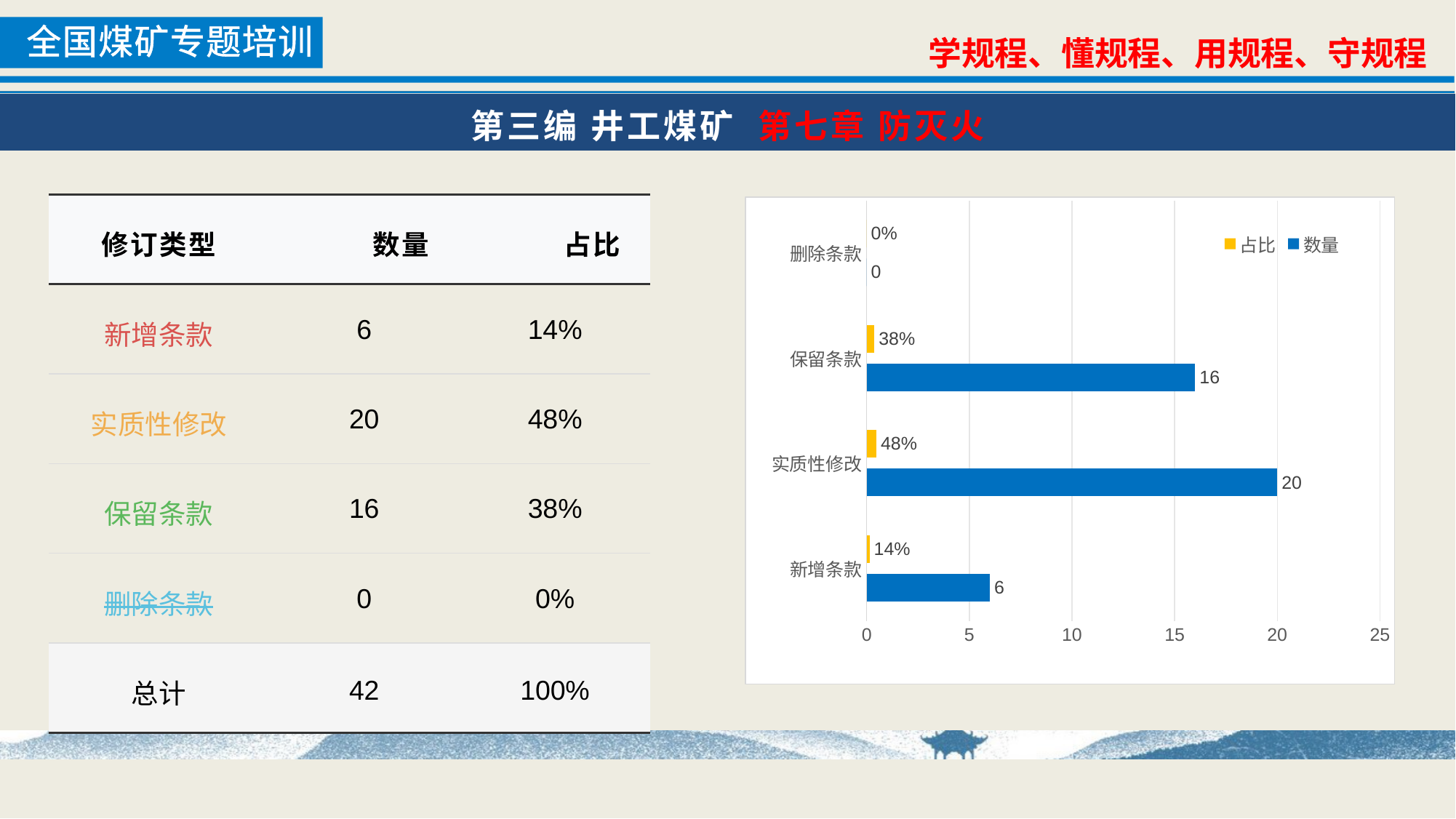

第三编 井工煤矿  第七章 防灭火
| 修订类型 | 数量 | 占比 |
| --- | --- | --- |
| 新增条款 | 6 | 14% |
| 实质性修改 | 20 | 48% |
| 保留条款 | 16 | 38% |
| 删除条款 | 0 | 0% |
| 总计 | 42 | 100% |

### Chart

| Category | 数量 | 占比 |
|---|---|---|
| 新增条款 | 6.0 | 0.142857142857143 |
| 实质性修改 | 20.0 | 0.476190476190476 |
| 保留条款 | 16.0 | 0.380952380952381 |
| 删除条款 | 0.0 | 0.0 |
29